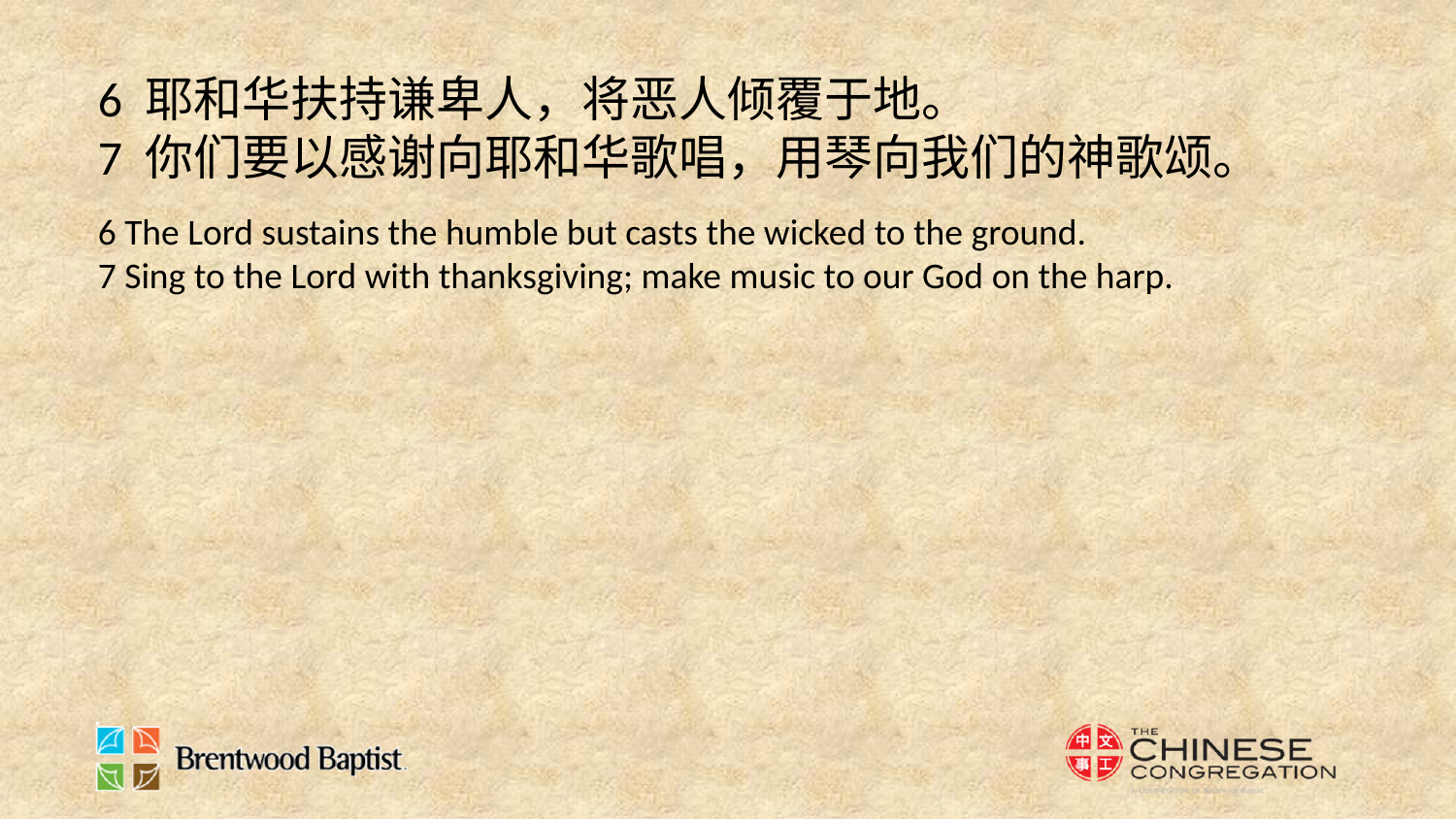

6 耶和华扶持谦卑人，将恶人倾覆于地。
7 你们要以感谢向耶和华歌唱，用琴向我们的神歌颂。

6 The Lord sustains the humble but casts the wicked to the ground.
7 Sing to the Lord with thanksgiving; make music to our God on the harp.